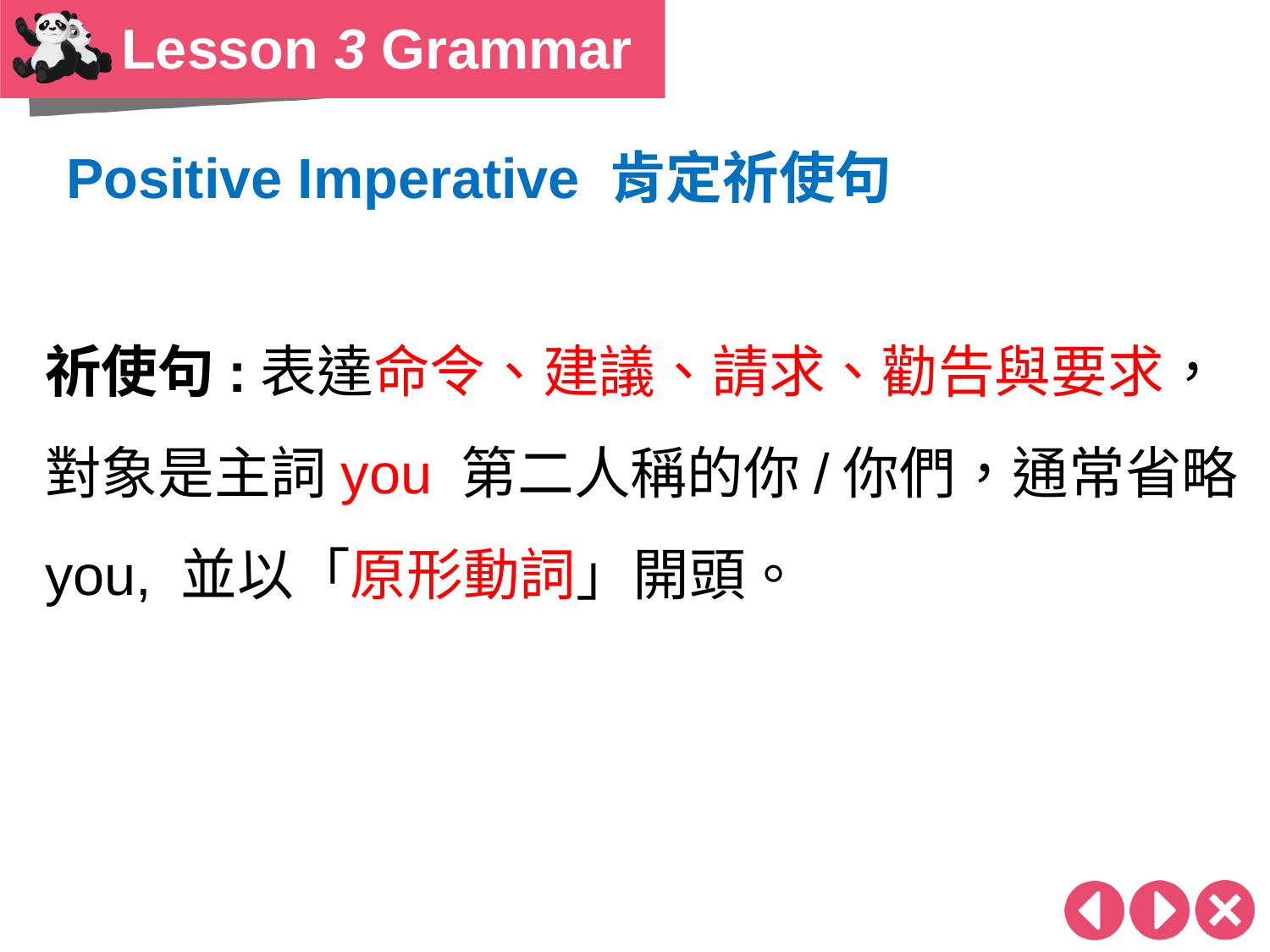

Lesson 3 Grammar
 Positive Imperative 肯定祈使句

祈使句:表達命令、建議、請求、勸告與要求，對象是主詞you 第二人稱的你/你們，通常省略you, 並以「原形動詞」開頭。